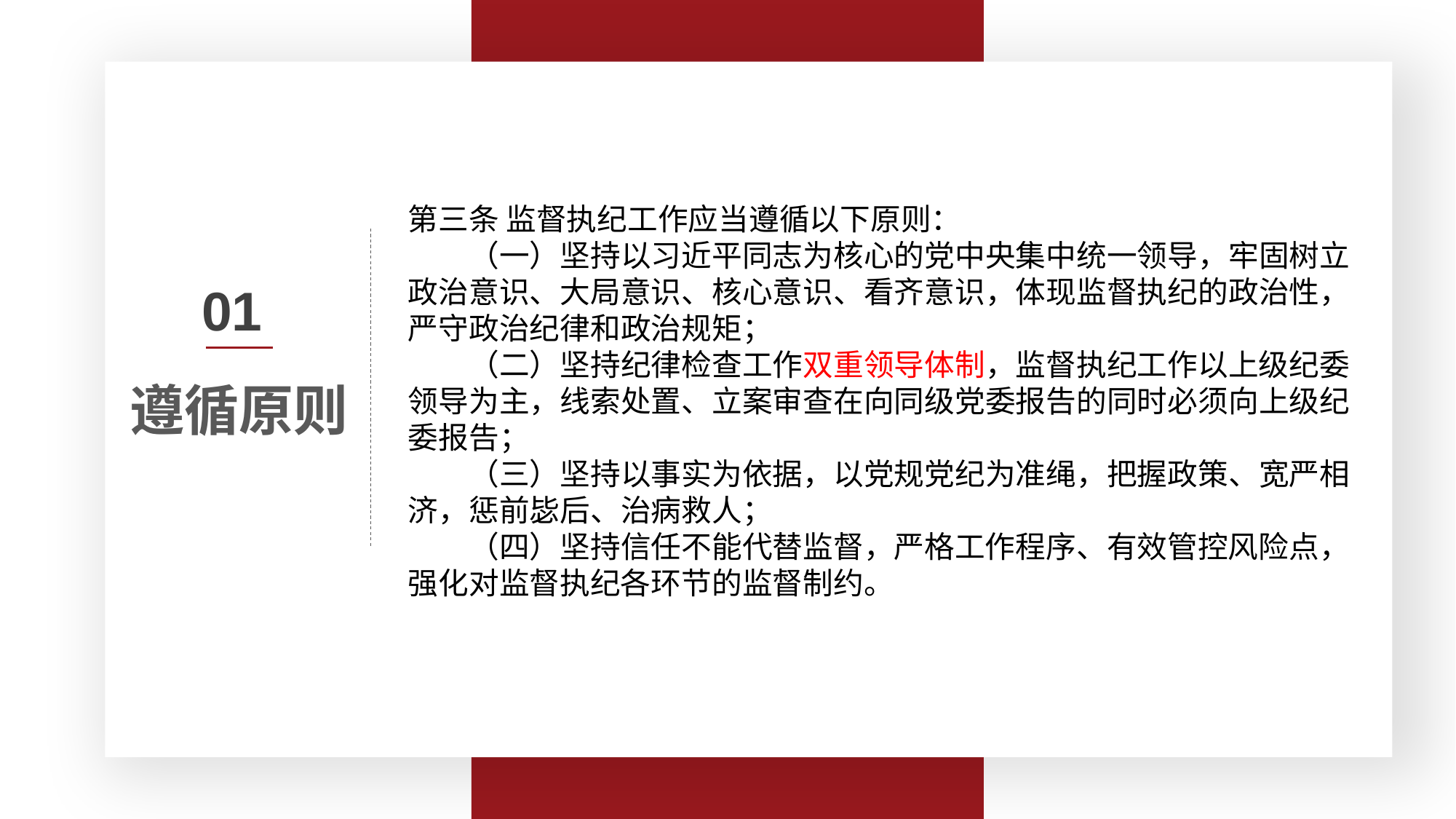

第三条 监督执纪工作应当遵循以下原则：
　　（一）坚持以习近平同志为核心的党中央集中统一领导，牢固树立政治意识、大局意识、核心意识、看齐意识，体现监督执纪的政治性，严守政治纪律和政治规矩；
　　（二）坚持纪律检查工作双重领导体制，监督执纪工作以上级纪委领导为主，线索处置、立案审查在向同级党委报告的同时必须向上级纪委报告；
　　（三）坚持以事实为依据，以党规党纪为准绳，把握政策、宽严相济，惩前毖后、治病救人；
　　（四）坚持信任不能代替监督，严格工作程序、有效管控风险点，强化对监督执纪各环节的监督制约。
第三条 监督执纪工作应当遵循以下原则：
　　（一）坚持以习近平同志为核心的党中央集中统一领导，牢固树立政治意识、大局意识、核心意识、看齐意识，体现监督执纪的政治性，严守政治纪律和政治规矩；
　　（二）坚持纪律检查工作双重领导体制，监督执纪工作以上级纪委领导为主，线索处置、立案审查在向同级党委报告的同时必须向上级纪委报告；
　　（三）坚持以事实为依据，以党规党纪为准绳，把握政策、宽严相济，惩前毖后、治病救人；
　　（四）坚持信任不能代替监督，严格工作程序、有效管控风险点，强化对监督执纪各环节的监督制约。
遵循原则

01